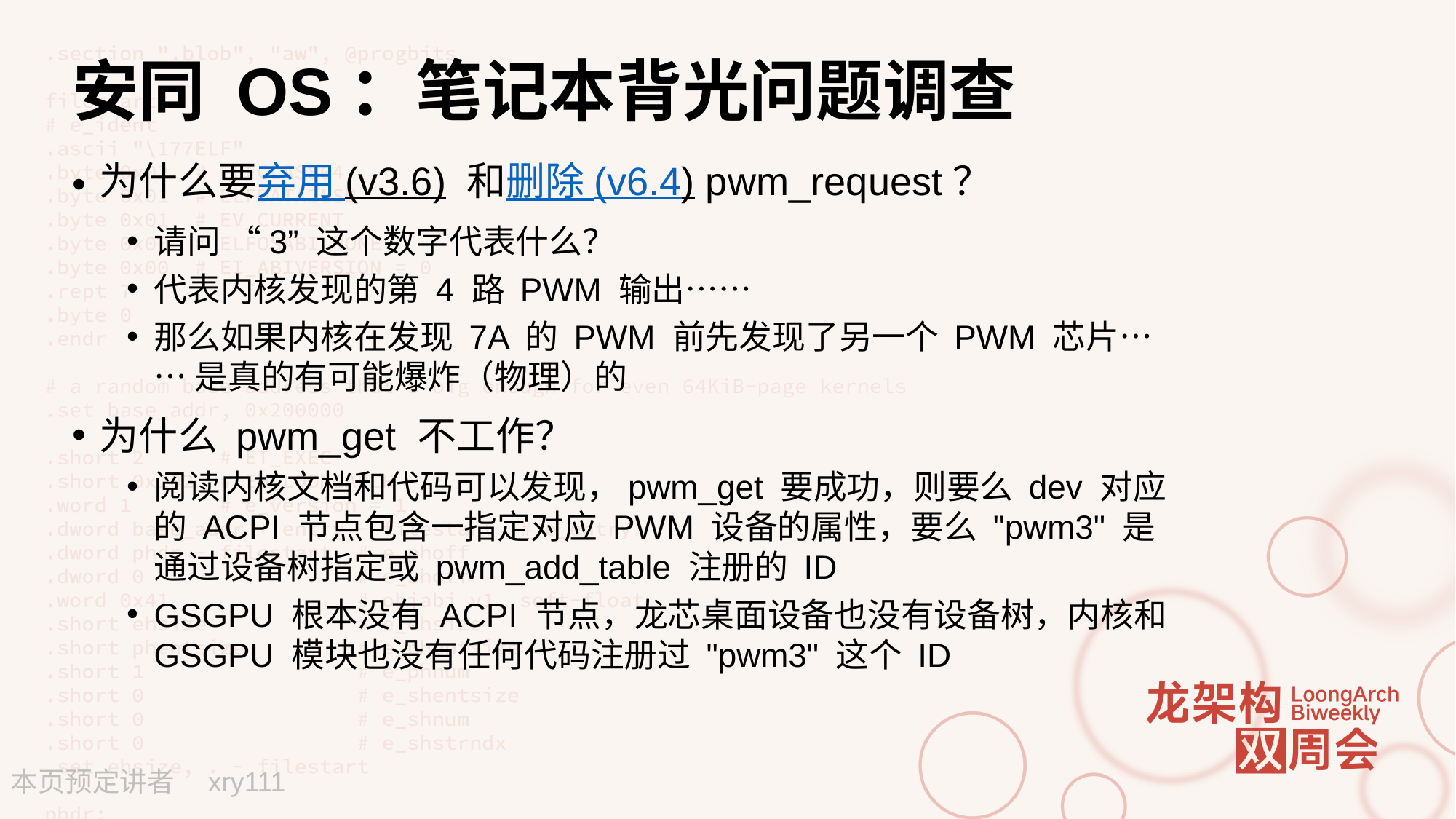

# 安同 OS：笔记本背光问题调查
为什么要弃用 (v3.6) 和删除 (v6.4) pwm_request？
请问 “3” 这个数字代表什么？
代表内核发现的第 4 路 PWM 输出……
那么如果内核在发现 7A 的 PWM 前先发现了另一个 PWM 芯片…… 是真的有可能爆炸（物理）的
为什么 pwm_get 不工作？
阅读内核文档和代码可以发现，pwm_get 要成功，则要么 dev 对应的 ACPI 节点包含一指定对应 PWM 设备的属性，要么 "pwm3" 是通过设备树指定或 pwm_add_table 注册的 ID
GSGPU 根本没有 ACPI 节点，龙芯桌面设备也没有设备树，内核和 GSGPU 模块也没有任何代码注册过 "pwm3" 这个 ID
xry111